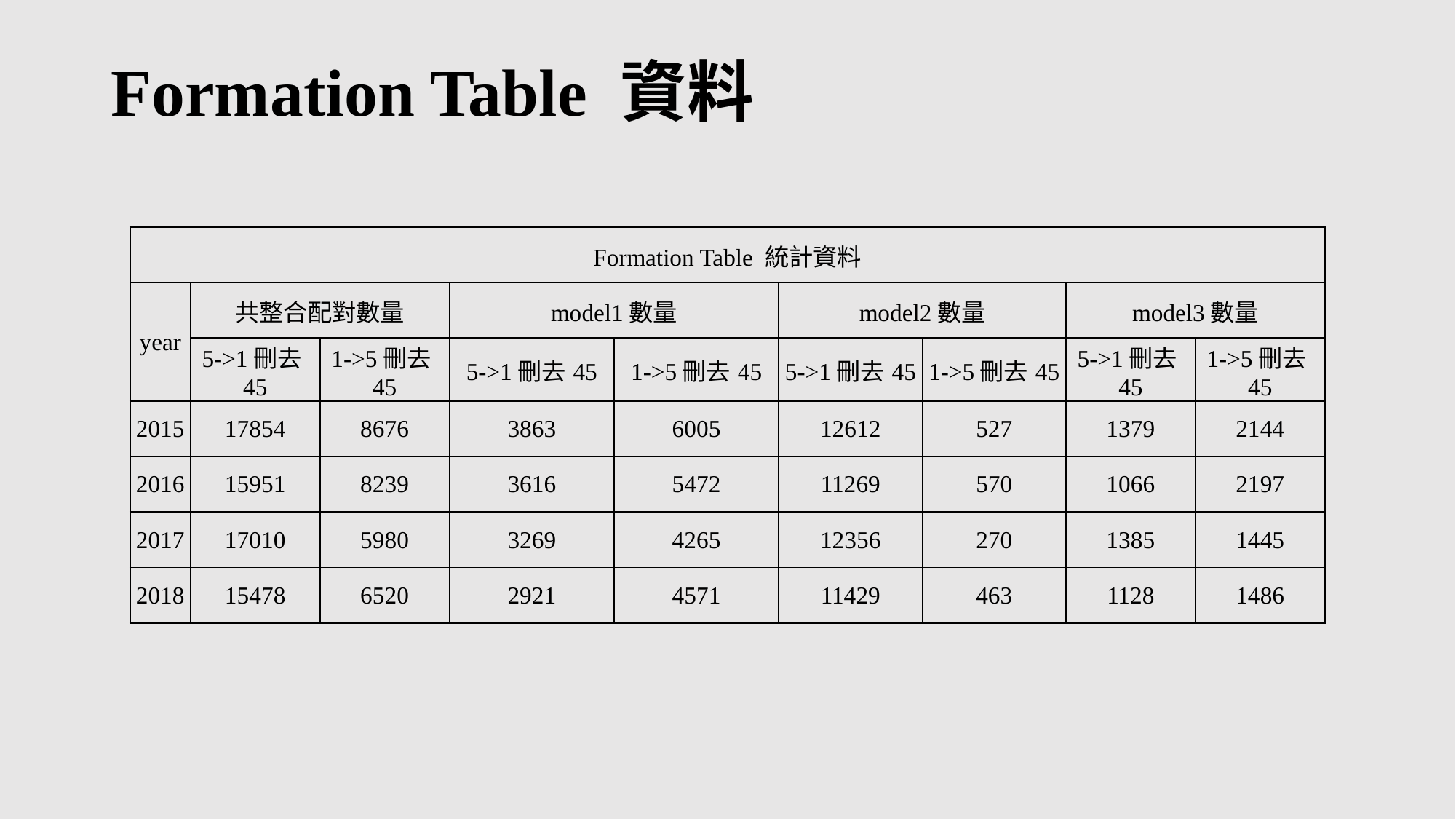

# Formation Table 資料
| Formation Table 統計資料 |  |  |  |  |  |  |  |  |
| --- | --- | --- | --- | --- | --- | --- | --- | --- |
| year | 共整合配對數量 |  | model1數量 |  | model2數量 |  | model3數量 |  |
|  | 5->1刪去45 | 1->5刪去45 | 5->1刪去45 | 1->5刪去45 | 5->1刪去45 | 1->5刪去45 | 5->1刪去45 | 1->5刪去45 |
| 2015 | 17854 | 8676 | 3863 | 6005 | 12612 | 527 | 1379 | 2144 |
| 2016 | 15951 | 8239 | 3616 | 5472 | 11269 | 570 | 1066 | 2197 |
| 2017 | 17010 | 5980 | 3269 | 4265 | 12356 | 270 | 1385 | 1445 |
| 2018 | 15478 | 6520 | 2921 | 4571 | 11429 | 463 | 1128 | 1486 |